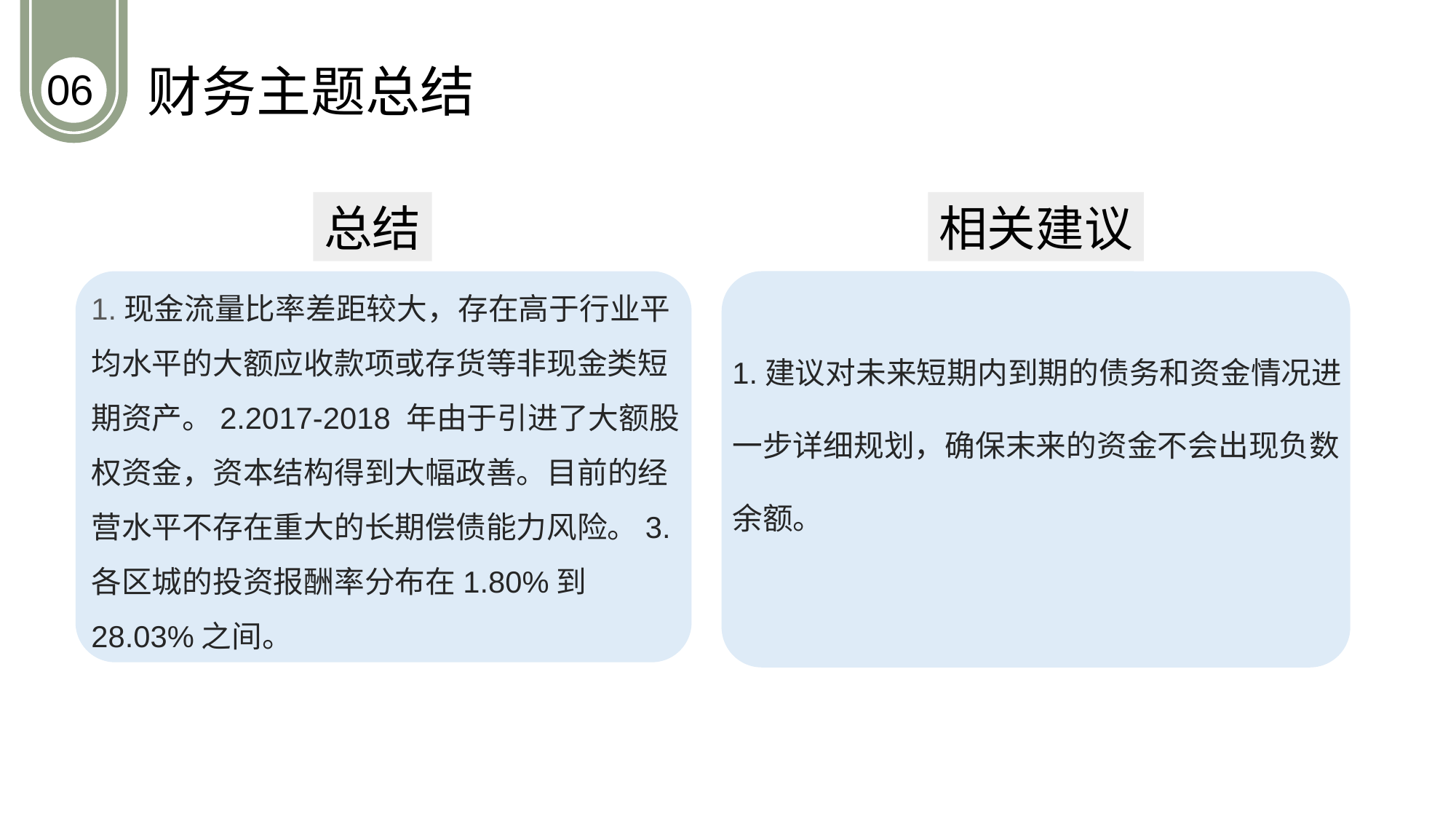

财务主题总结
06
总结
相关建议
1.现金流量比率差距较大，存在高于行业平均水平的大额应收款项或存货等非现金类短期资产。2.2017-2018 年由于引进了大额股权资金，资本结构得到大幅政善。目前的经营水平不存在重大的长期偿债能力风险。3.各区城的投资报酬率分布在1.80%到 28.03%之间。

1.建议对未来短期内到期的债务和资金情况进一步详细规划，确保末来的资金不会出现负数余额。